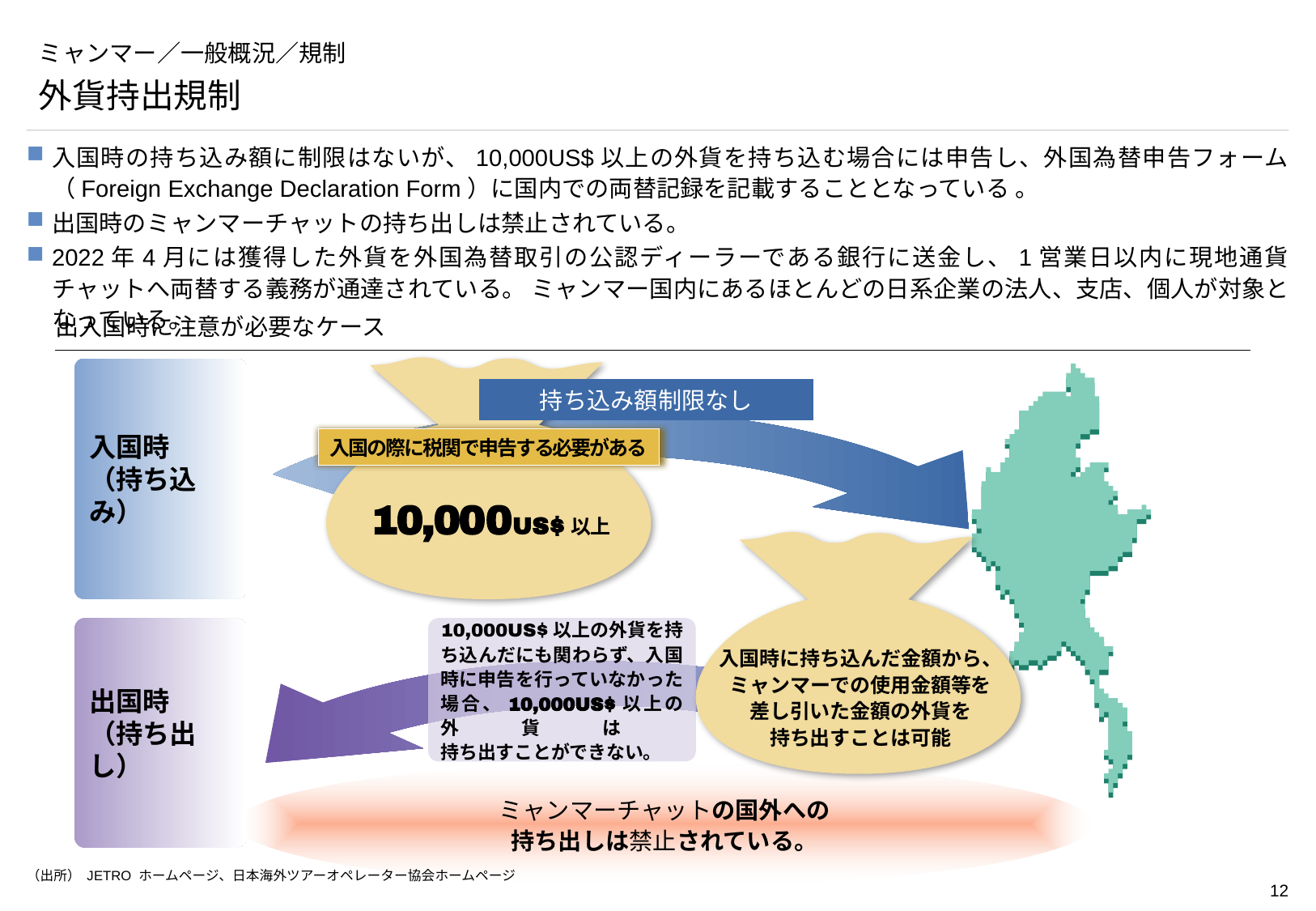

# ミャンマー／一般概況／規制
外貨持出規制
入国時の持ち込み額に制限はないが、10,000US$以上の外貨を持ち込む場合には申告し、外国為替申告フォーム（Foreign Exchange Declaration Form）に国内での両替記録を記載することとなっている 。
出国時のミャンマーチャットの持ち出しは禁止されている。
2022年4月には獲得した外貨を外国為替取引の公認ディーラーである銀行に送金し、1営業日以内に現地通貨チャットへ両替する義務が通達されている。 ミャンマー国内にあるほとんどの日系企業の法人、支店、個人が対象となっている。
出入国時に注意が必要なケース

入国の際に税関で申告する必要がある
10,000US$以上
入国時
（持ち込み）

持ち込み額制限なし

入国時に持ち込んだ金額から、
ミャンマーでの使用金額等を
差し引いた金額の外貨を
持ち出すことは可能
出国時
（持ち出し）
10,000US$以上の外貨を持ち込んだにも関わらず、入国時に申告を行っていなかった場合、10,000US$以上の外貨は
持ち出すことができない。

ミャンマーチャットの国外への
持ち出しは禁止されている。
（出所） JETRO ホームページ、日本海外ツアーオペレーター協会ホームページ